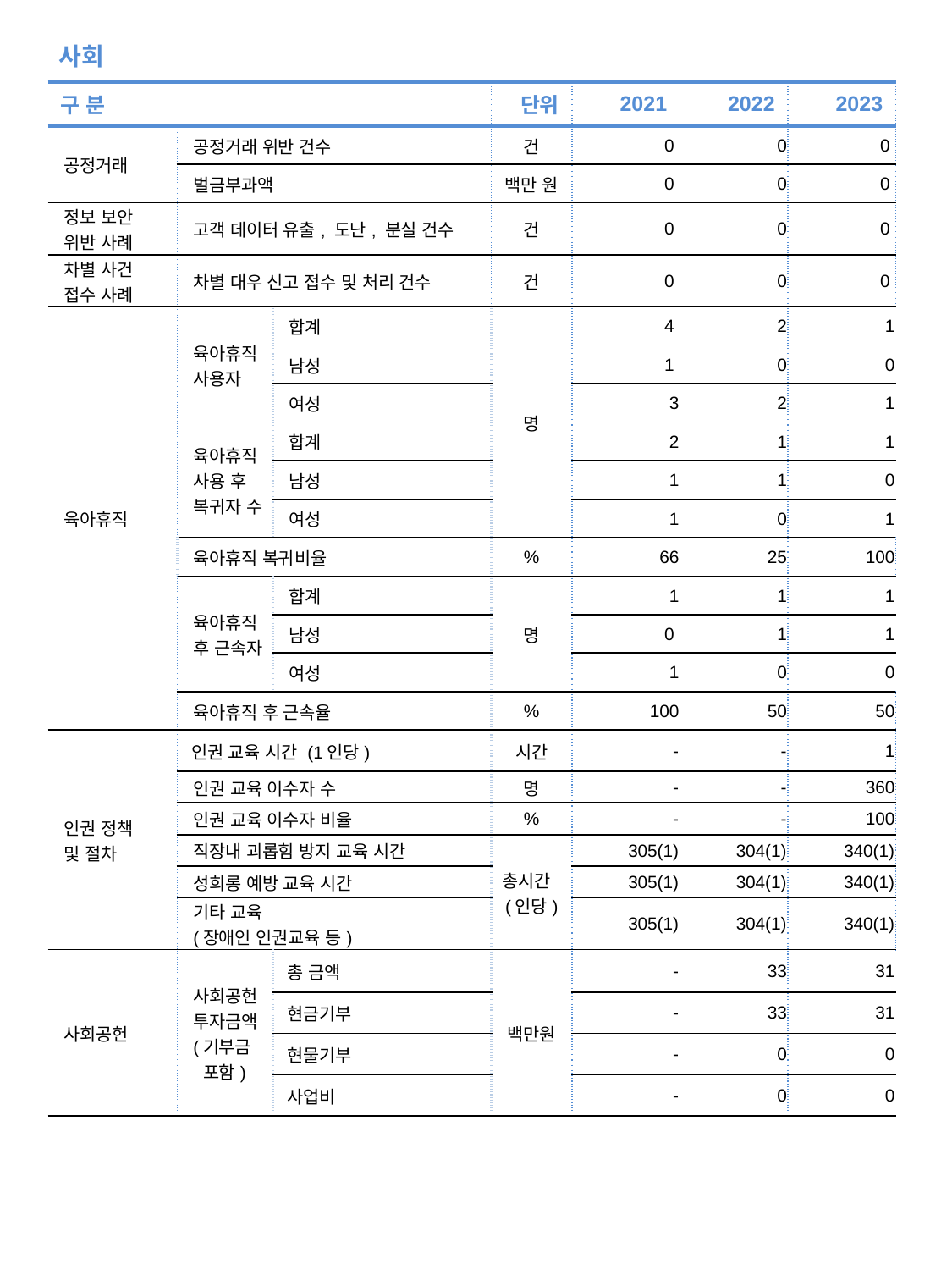

사회
| 구 분 |  |  | 단위 | 2021 | 2022 | 2023 |
| --- | --- | --- | --- | --- | --- | --- |
| 공정거래 | 공정거래 위반 건수 |  | 건 | 0 | 0 | 0 |
|  | 벌금부과액 |  | 백만 원 | 0 | 0 | 0 |
| 정보 보안 위반 사례 | 고객 데이터 유출, 도난, 분실 건수 |  | 건 | 0 | 0 | 0 |
| 차별 사건 접수 사례 | 차별 대우 신고 접수 및 처리 건수 |  | 건 | 0 | 0 | 0 |
| 육아휴직 | 육아휴직 사용자 | 합계 | 명 | 4 | 2 | 1 |
|  |  | 남성 |  | 1 | 0 | 0 |
|  |  | 여성 |  | 3 | 2 | 1 |
|  | 육아휴직 사용 후 복귀자 수 | 합계 |  | 2 | 1 | 1 |
|  |  | 남성 |  | 1 | 1 | 0 |
|  |  | 여성 |  | 1 | 0 | 1 |
|  | 육아휴직 복귀비율 |  | % | 66 | 25 | 100 |
|  | 육아휴직 후 근속자 | 합계 | 명 | 1 | 1 | 1 |
|  |  | 남성 |  | 0 | 1 | 1 |
|  |  | 여성 |  | 1 | 0 | 0 |
|  | 육아휴직 후 근속율 |  | % | 100 | 50 | 50 |
| 인권 정책 및 절차 | 인권 교육 시간 (1인당) |  | 시간 | - | - | 1 |
|  | 인권 교육 이수자 수 |  | 명 | - | - | 360 |
|  | 인권 교육 이수자 비율 |  | % | - | - | 100 |
|  | 직장내 괴롭힘 방지 교육 시간 |  | 총시간 (인당) | 305(1) | 304(1) | 340(1) |
|  | 성희롱 예방 교육 시간 |  |  | 305(1) | 304(1) | 340(1) |
|  | 기타 교육 (장애인 인권교육 등) |  |  | 305(1) | 304(1) | 340(1) |
| 사회공헌 | 사회공헌 투자금액 (기부금 포함) | 총 금액 | 백만원 | - | 33 | 31 |
|  |  | 현금기부 |  | - | 33 | 31 |
|  |  | 현물기부 |  | - | 0 | 0 |
|  |  | 사업비 |  | - | 0 | 0 |